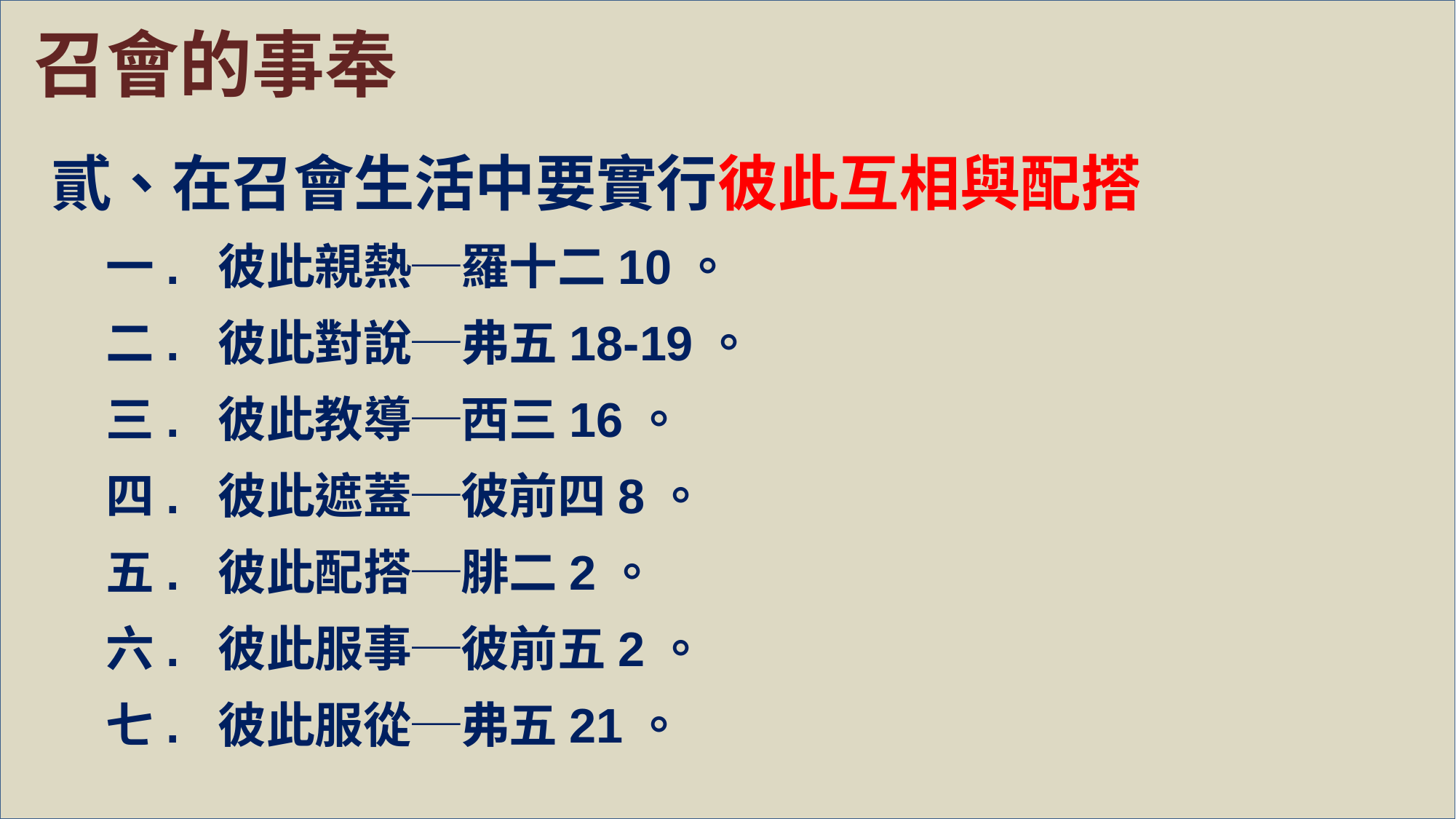

召會的事奉
貳、在召會生活中要實行彼此互相與配搭
一.  彼此親熱─羅十二10。
二.  彼此對說─弗五18-19。
三.  彼此教導─西三16。
四.  彼此遮蓋─彼前四8。
五.  彼此配搭─腓二2。
六.  彼此服事─彼前五2。
七.  彼此服從─弗五21。